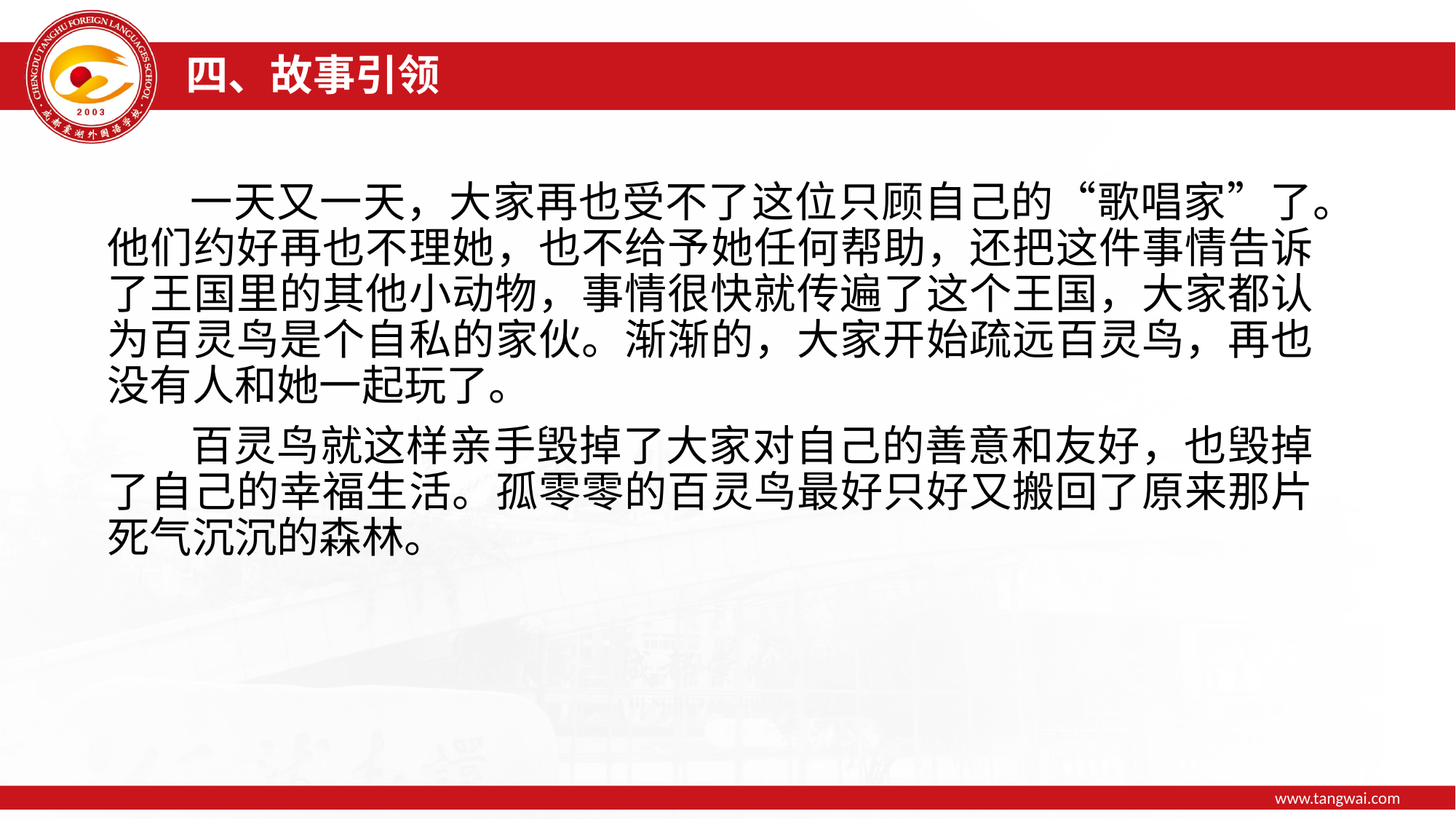

四、故事引领
       一天又一天，大家再也受不了这位只顾自己的“歌唱家”了。他们约好再也不理她，也不给予她任何帮助，还把这件事情告诉了王国里的其他小动物，事情很快就传遍了这个王国，大家都认为百灵鸟是个自私的家伙。渐渐的，大家开始疏远百灵鸟，再也没有人和她一起玩了。
       百灵鸟就这样亲手毁掉了大家对自己的善意和友好，也毁掉了自己的幸福生活。孤零零的百灵鸟最好只好又搬回了原来那片死气沉沉的森林。